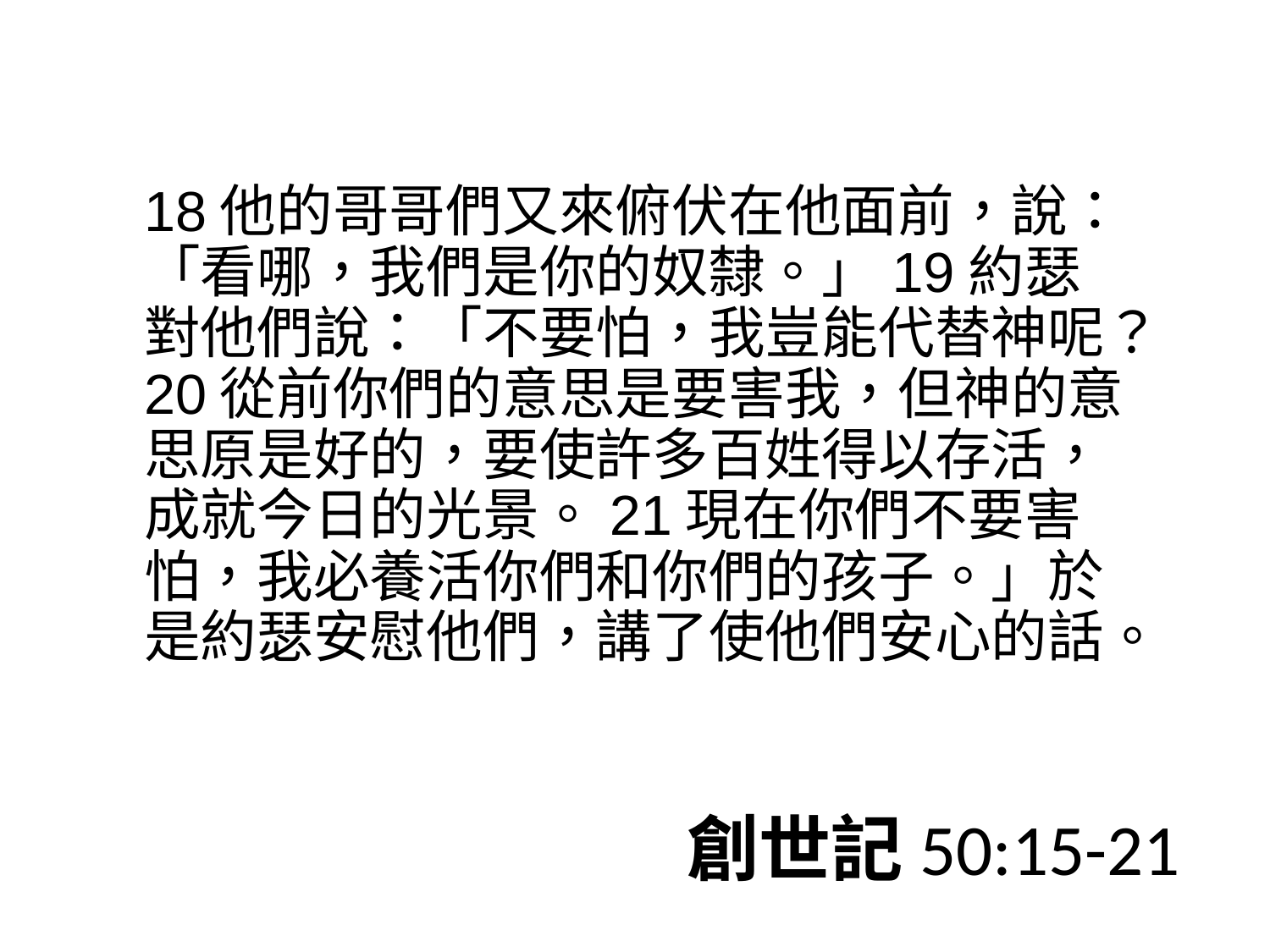

18他的哥哥們又來俯伏在他面前，說：「看哪，我們是你的奴隸。」19約瑟對他們說：「不要怕，我豈能代替神呢？20從前你們的意思是要害我，但神的意思原是好的，要使許多百姓得以存活，成就今日的光景。21現在你們不要害怕，我必養活你們和你們的孩子。」於是約瑟安慰他們，講了使他們安心的話。
# 創世記50:15-21